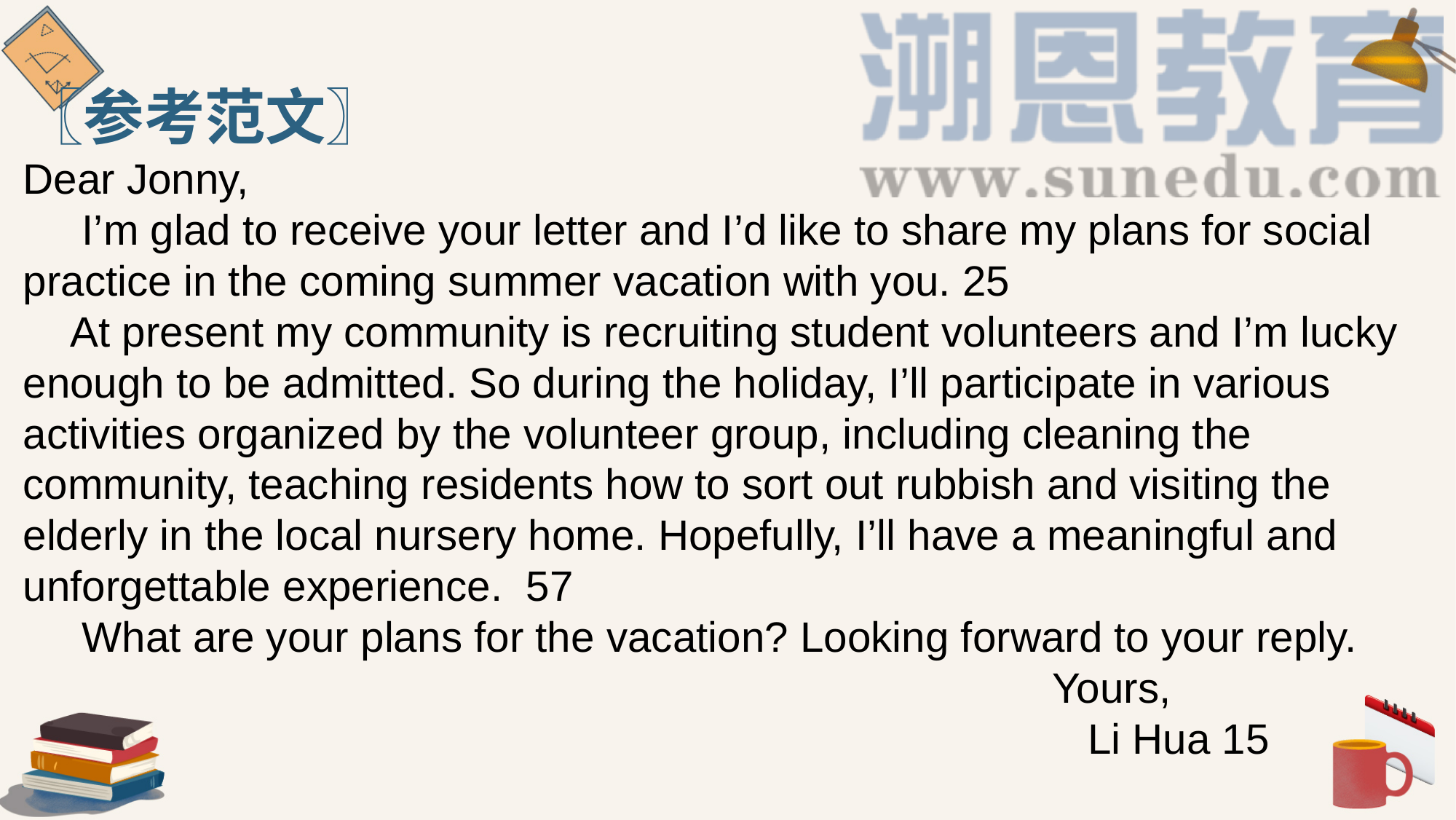

〖参考范文〗
Dear Jonny,
     I’m glad to receive your letter and I’d like to share my plans for social practice in the coming summer vacation with you. 25
    At present my community is recruiting student volunteers and I’m lucky enough to be admitted. So during the holiday, I’ll participate in various activities organized by the volunteer group, including cleaning the community, teaching residents how to sort out rubbish and visiting the elderly in the local nursery home. Hopefully, I’ll have a meaningful and unforgettable experience.  57
     What are your plans for the vacation? Looking forward to your reply.
                                                                                       Yours,
                                                                                          Li Hua 15